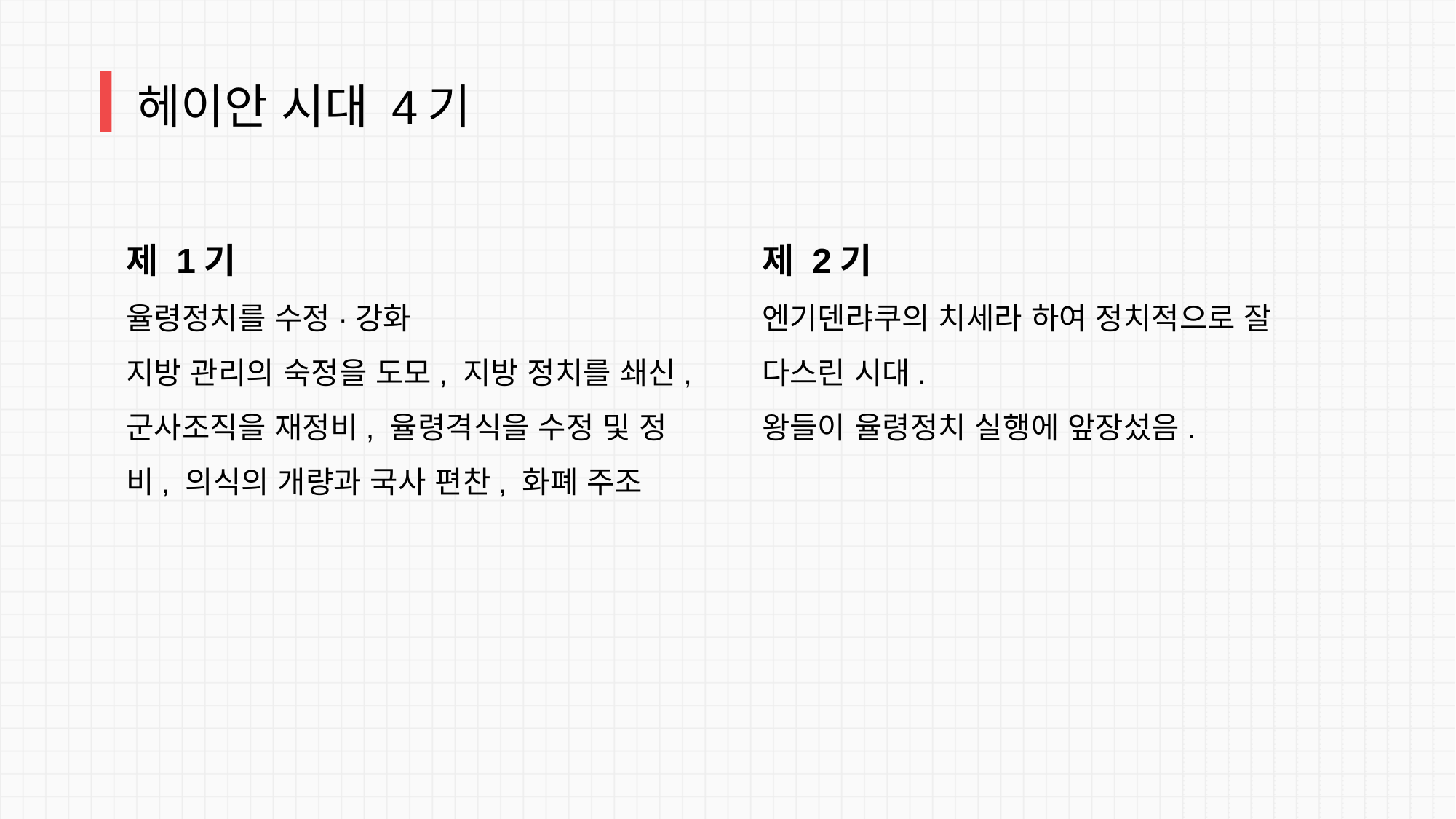

헤이안 시대 4기

제 1기
율령정치를 수정·강화
지방 관리의 숙정을 도모, 지방 정치를 쇄신, 군사조직을 재정비, 율령격식을 수정 및 정비, 의식의 개량과 국사 편찬, 화폐 주조

제 2기
엔기덴랴쿠의 치세라 하여 정치적으로 잘 다스린 시대.
왕들이 율령정치 실행에 앞장섰음.